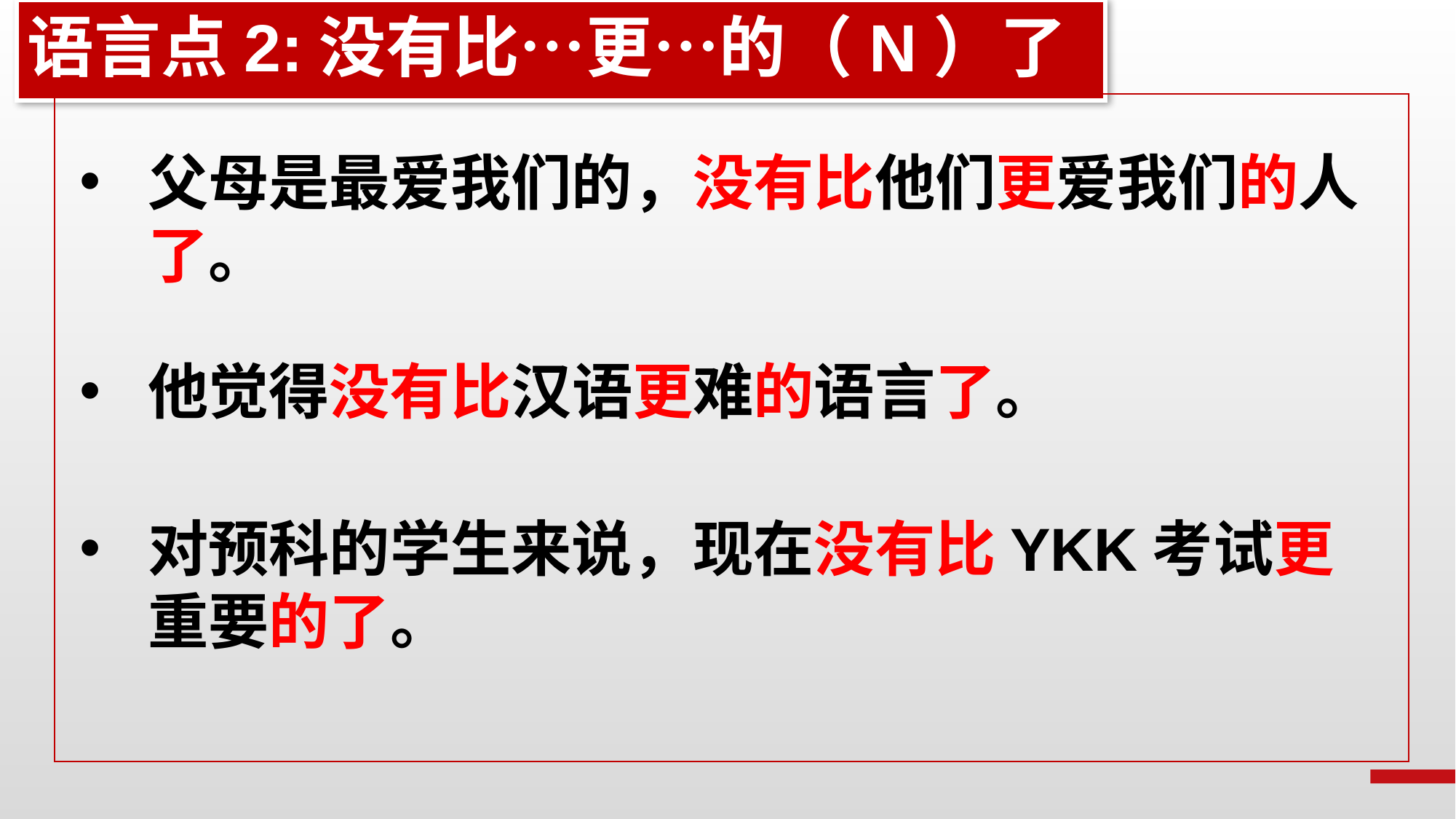

语言点2:没有比…更…的（N）了

父母是最爱我们的，没有比他们更爱我们的人了。
他觉得没有比汉语更难的语言了。
对预科的学生来说，现在没有比YKK考试更重要的了。